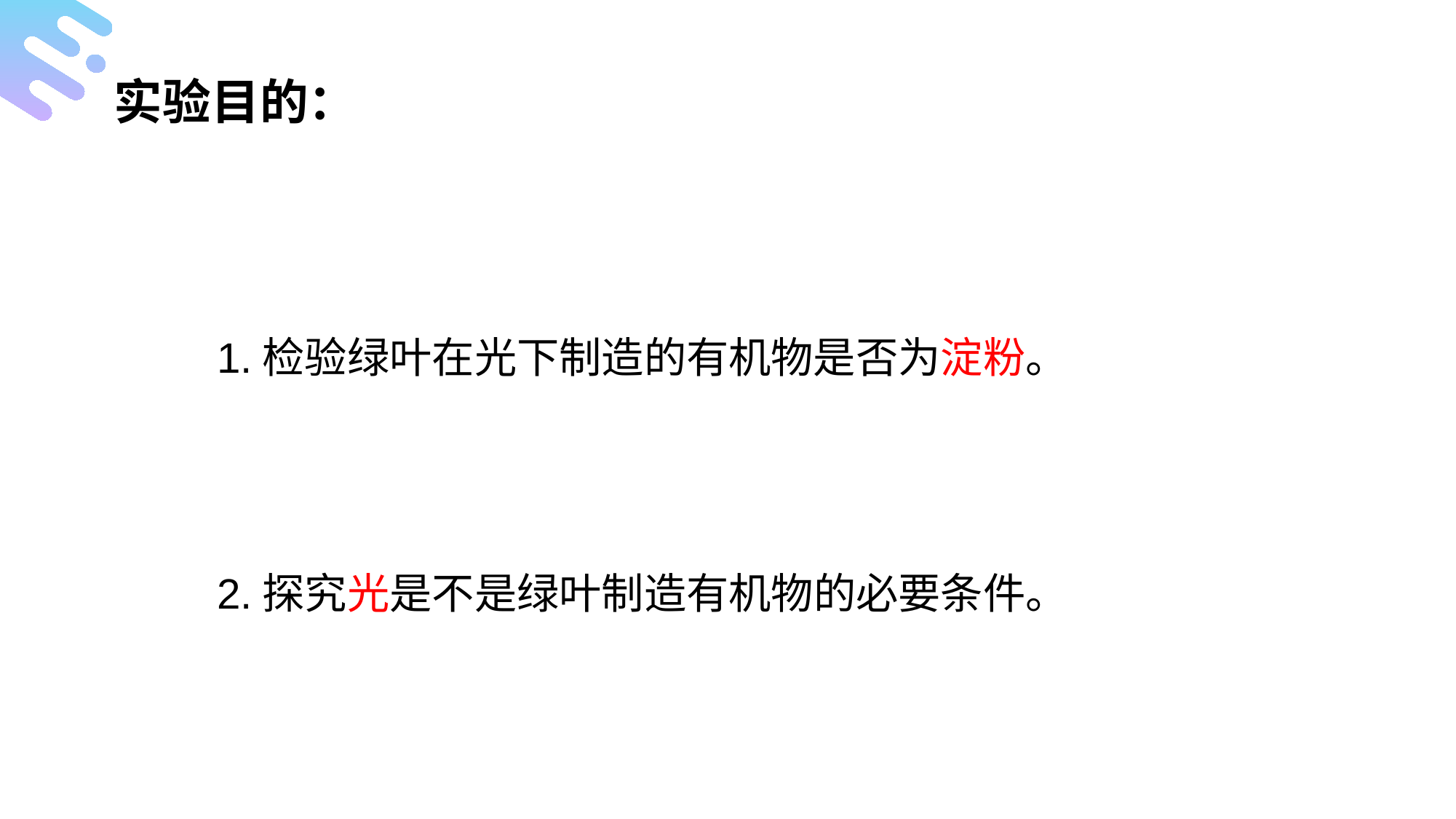

实验目的：
1.检验绿叶在光下制造的有机物是否为淀粉。
2.探究光是不是绿叶制造有机物的必要条件。